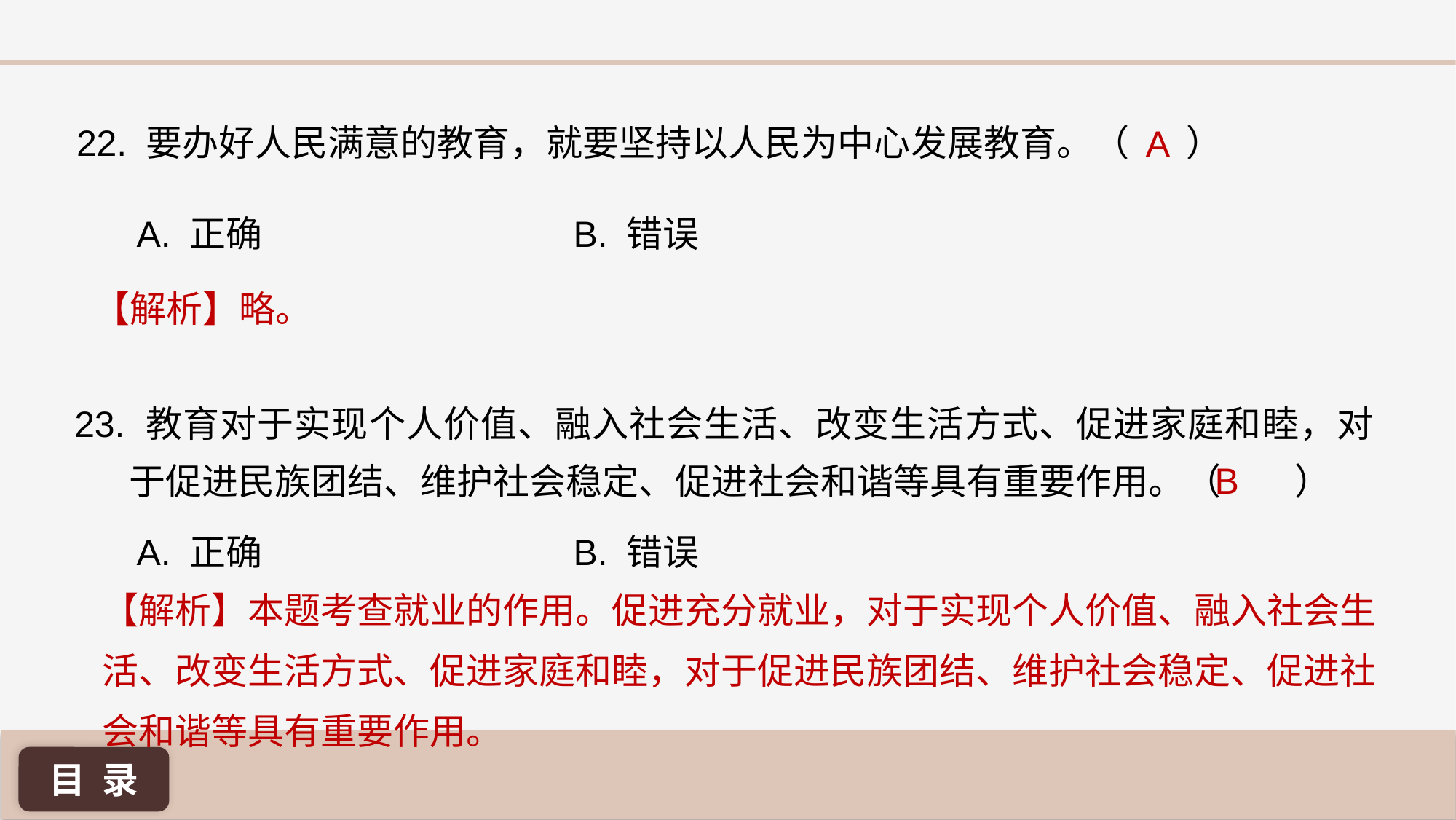

A
22. 要办好人民满意的教育，就要坚持以人民为中心发展教育。（       ）
A. 正确 			B. 错误
【解析】略。
23. 教育对于实现个人价值、融入社会生活、改变生活方式、促进家庭和睦，对于促进民族团结、维护社会稳定、促进社会和谐等具有重要作用。（         ）
B
A. 正确 			B. 错误
【解析】本题考查就业的作用。促进充分就业，对于实现个人价值、融入社会生活、改变生活方式、促进家庭和睦，对于促进民族团结、维护社会稳定、促进社会和谐等具有重要作用。